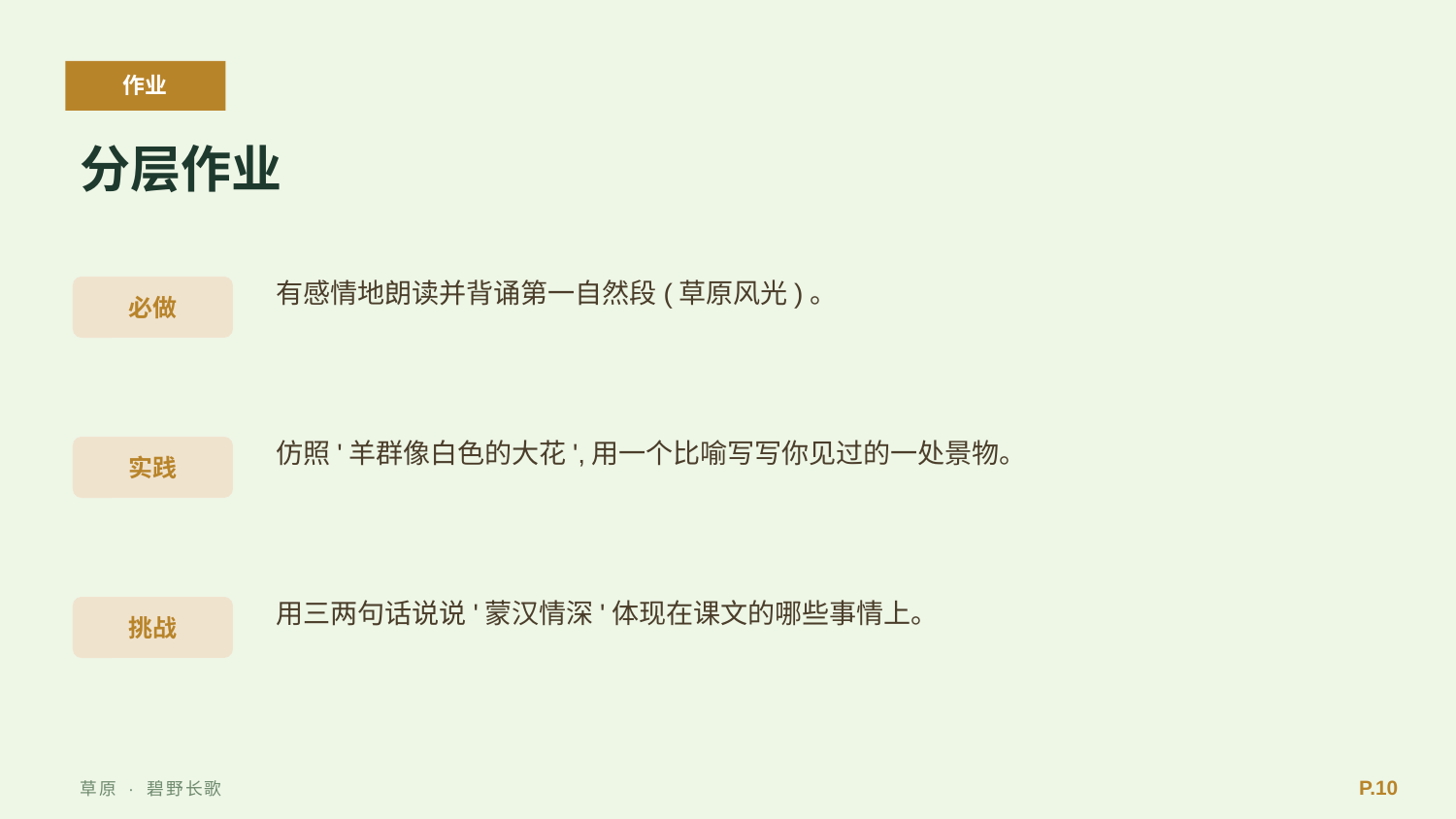

作业

分层作业
有感情地朗读并背诵第一自然段(草原风光)。
必做

仿照'羊群像白色的大花',用一个比喻写写你见过的一处景物。
实践

用三两句话说说'蒙汉情深'体现在课文的哪些事情上。
挑战

P.10
草原 · 碧野长歌